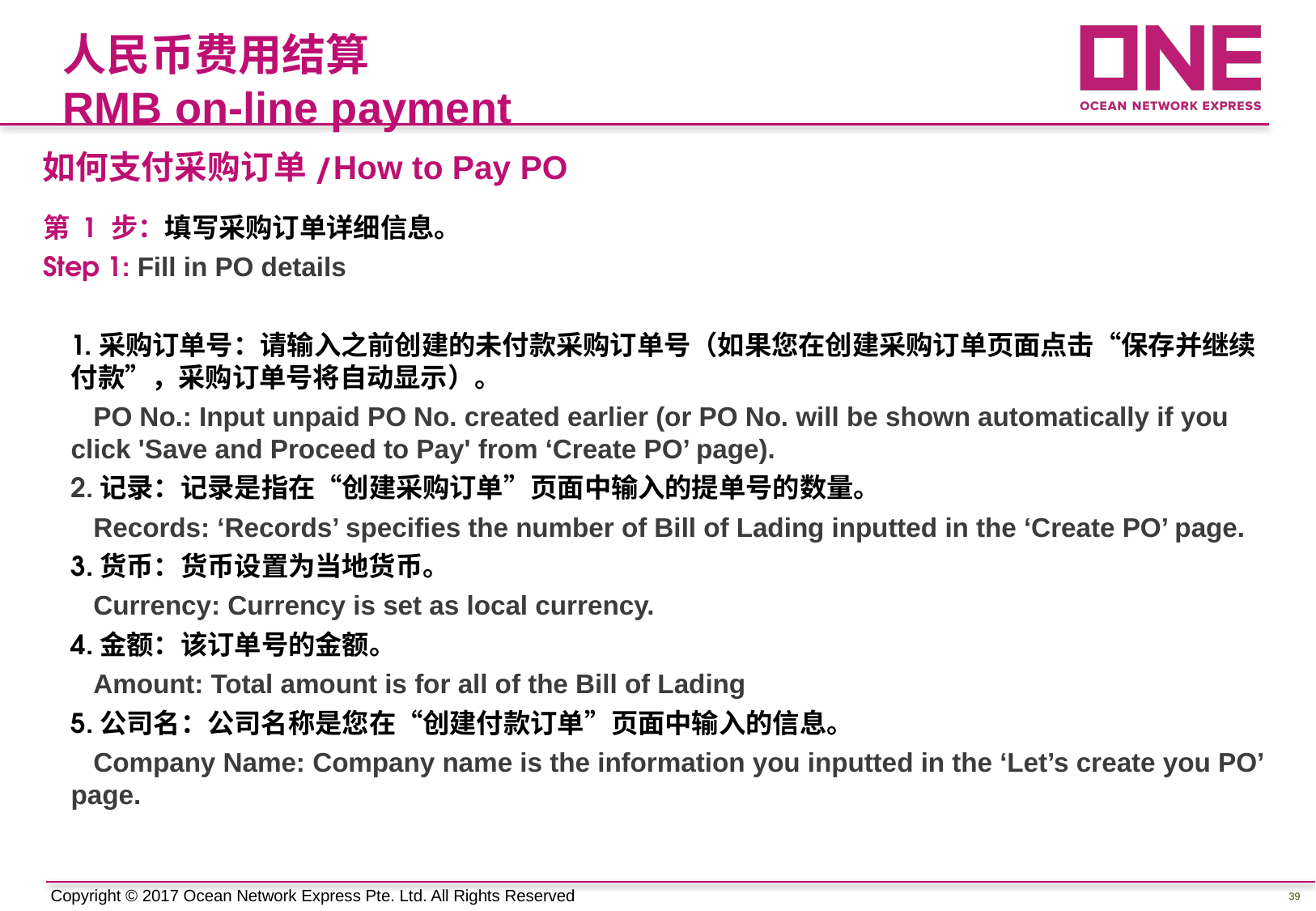

人民币费用结算
RMB on-line payment
如何支付采购订单/How to Pay PO

第 1 步：填写采购订单详细信息。
Step 1: Fill in PO details

1.采购订单号：请输入之前创建的未付款采购订单号（如果您在创建采购订单页面点击“保存并继续付款”，采购订单号将自动显示）。
   PO No.: Input unpaid PO No. created earlier (or PO No. will be shown automatically if you click 'Save and Proceed to Pay' from ‘Create PO’ page).
2.记录：记录是指在“创建采购订单”页面中输入的提单号的数量。
   Records: ‘Records’ specifies the number of Bill of Lading inputted in the ‘Create PO’ page.
3.货币：货币设置为当地货币。
   Currency: Currency is set as local currency.
4.金额：该订单号的金额。
   Amount: Total amount is for all of the Bill of Lading
5.公司名：公司名称是您在“创建付款订单”页面中输入的信息。
   Company Name: Company name is the information you inputted in the ‘Let’s create you PO’ page.

39